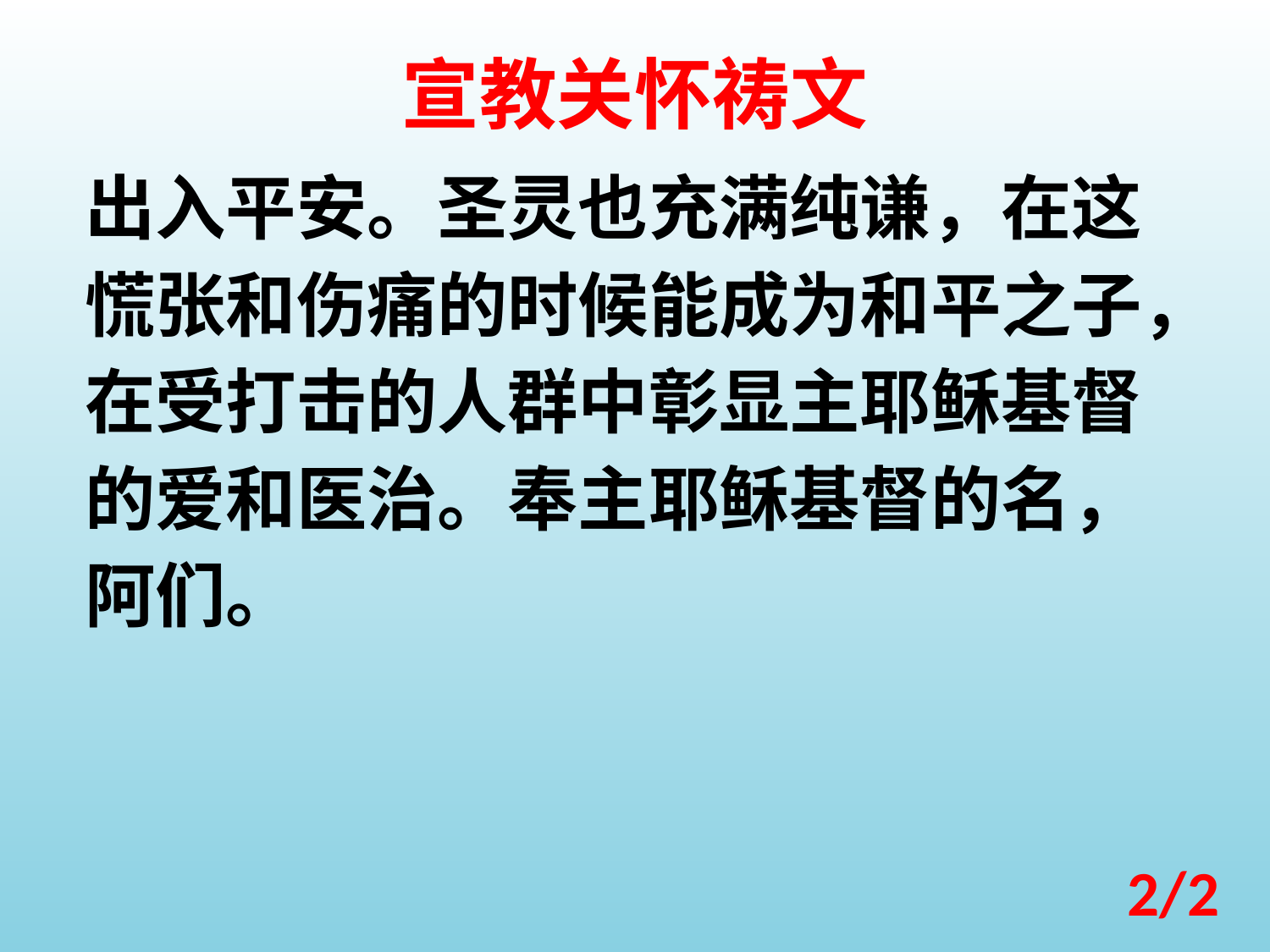

宣教关怀祷文
出入平安。圣灵也充满纯谦，在这慌张和伤痛的时候能成为和平之子，在受打击的人群中彰显主耶稣基督的爱和医治。奉主耶稣基督的名，阿们。
2/2